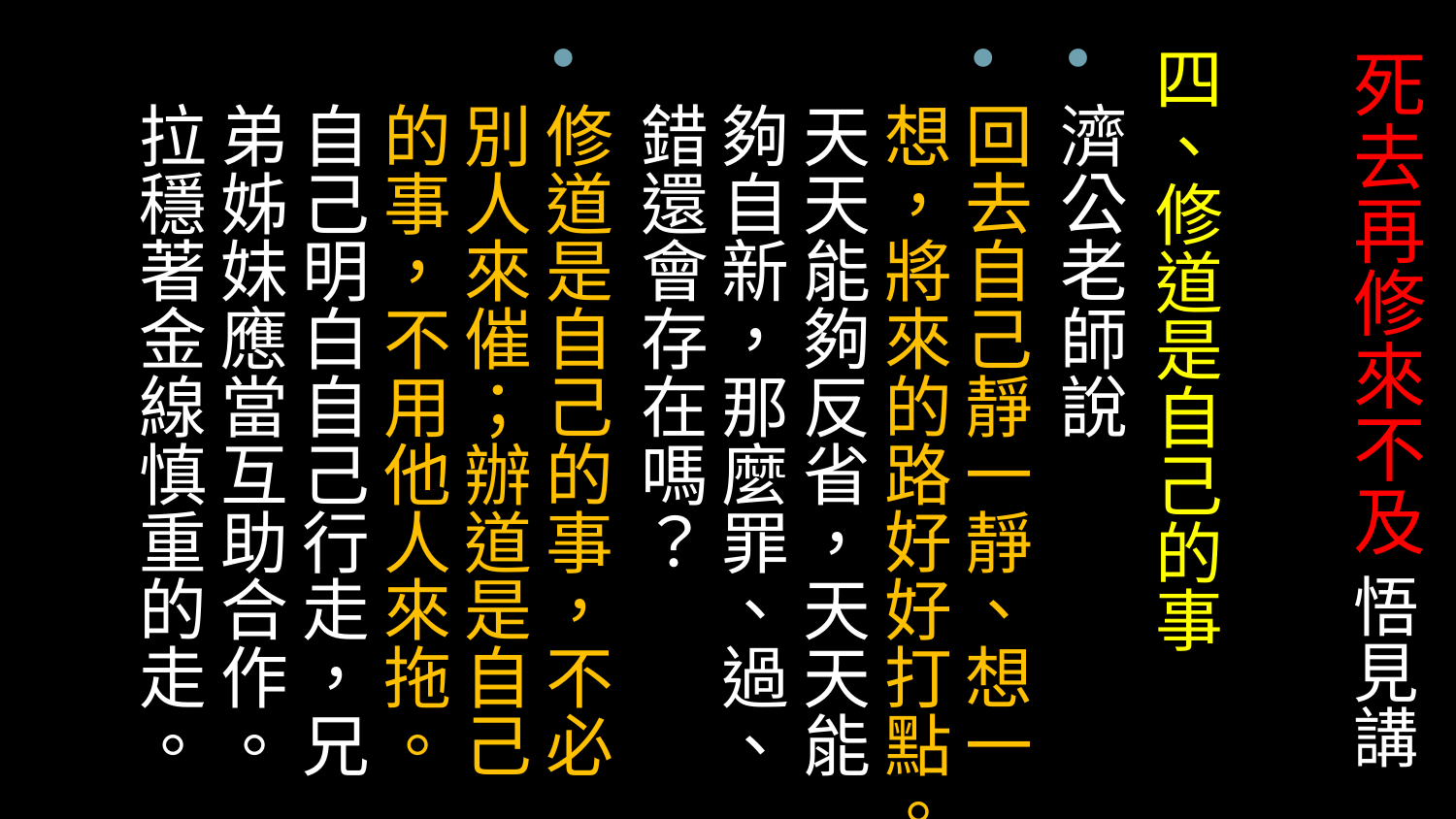

# 死去再修來不及 悟見講
四、修道是自己的事
濟公老師說
回去自己靜一靜、想一想，將來的路好好打點。天天能夠反省，天天能夠自新，那麼罪、過、錯還會存在嗎？
修道是自己的事，不必別人來催；辦道是自己的事，不用他人來拖。自己明白自己行走，兄弟姊妹應當互助合作。拉穩著金線慎重的走。